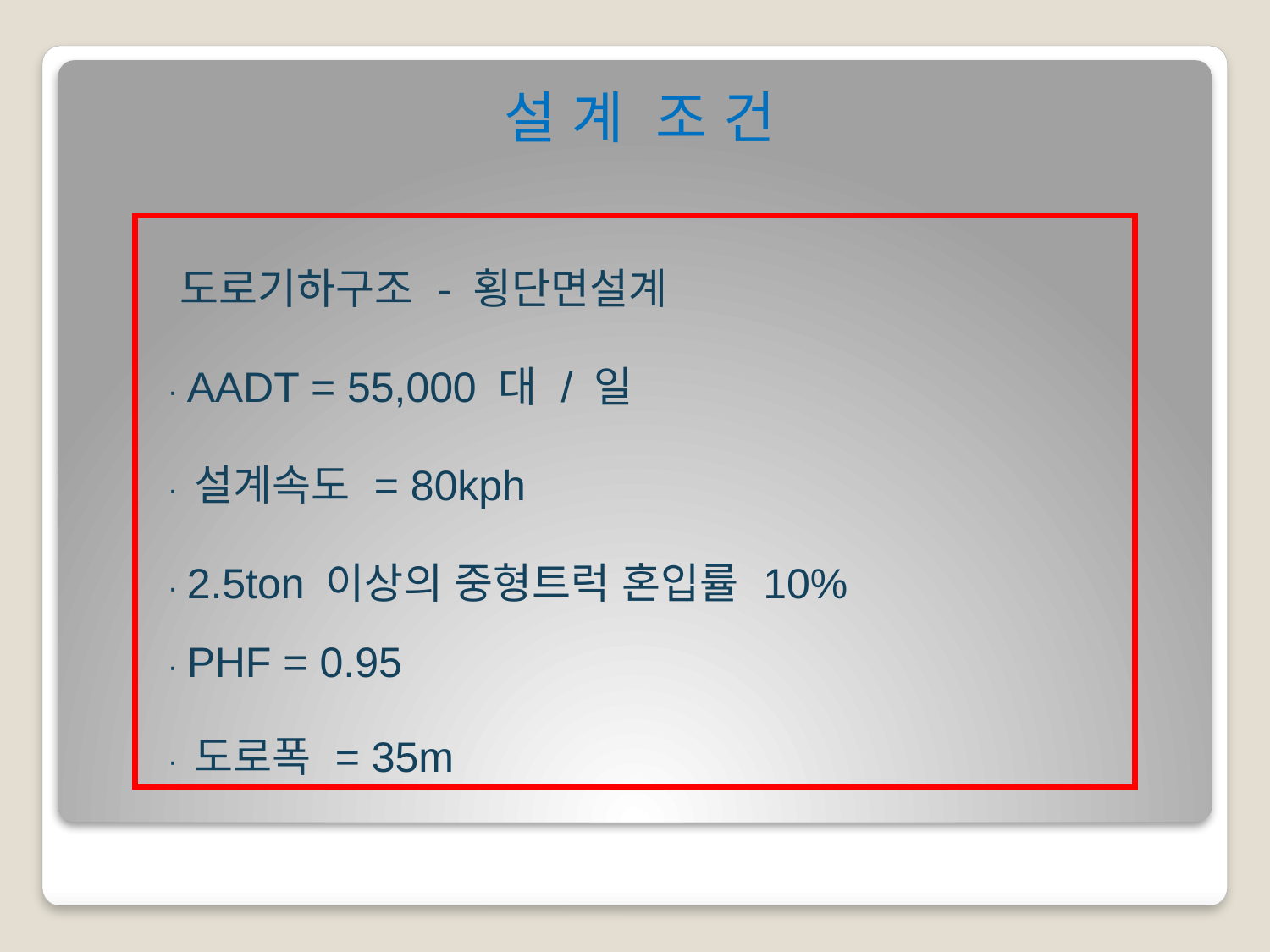

설 계  조 건
| 도로기하구조 - 횡단면설계 · AADT = 55,000 대 / 일 · 설계속도 = 80kph · 2.5ton 이상의 중형트럭 혼입률 10% · PHF = 0.95 · 도로폭 = 35m |
| --- |
·